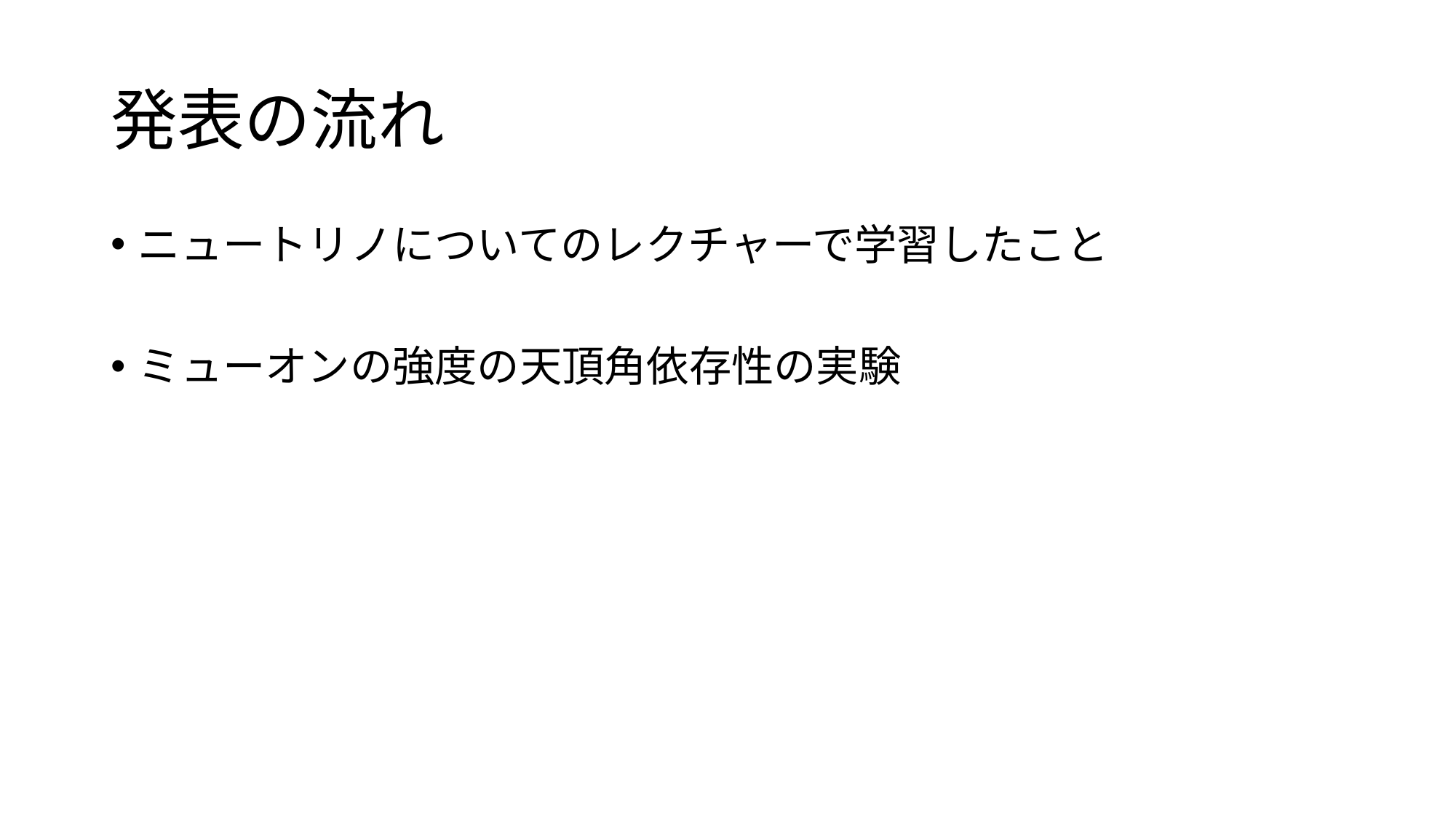

# 発表の流れ
ニュートリノについてのレクチャーで学習したこと

ミューオンの強度の天頂角依存性の実験